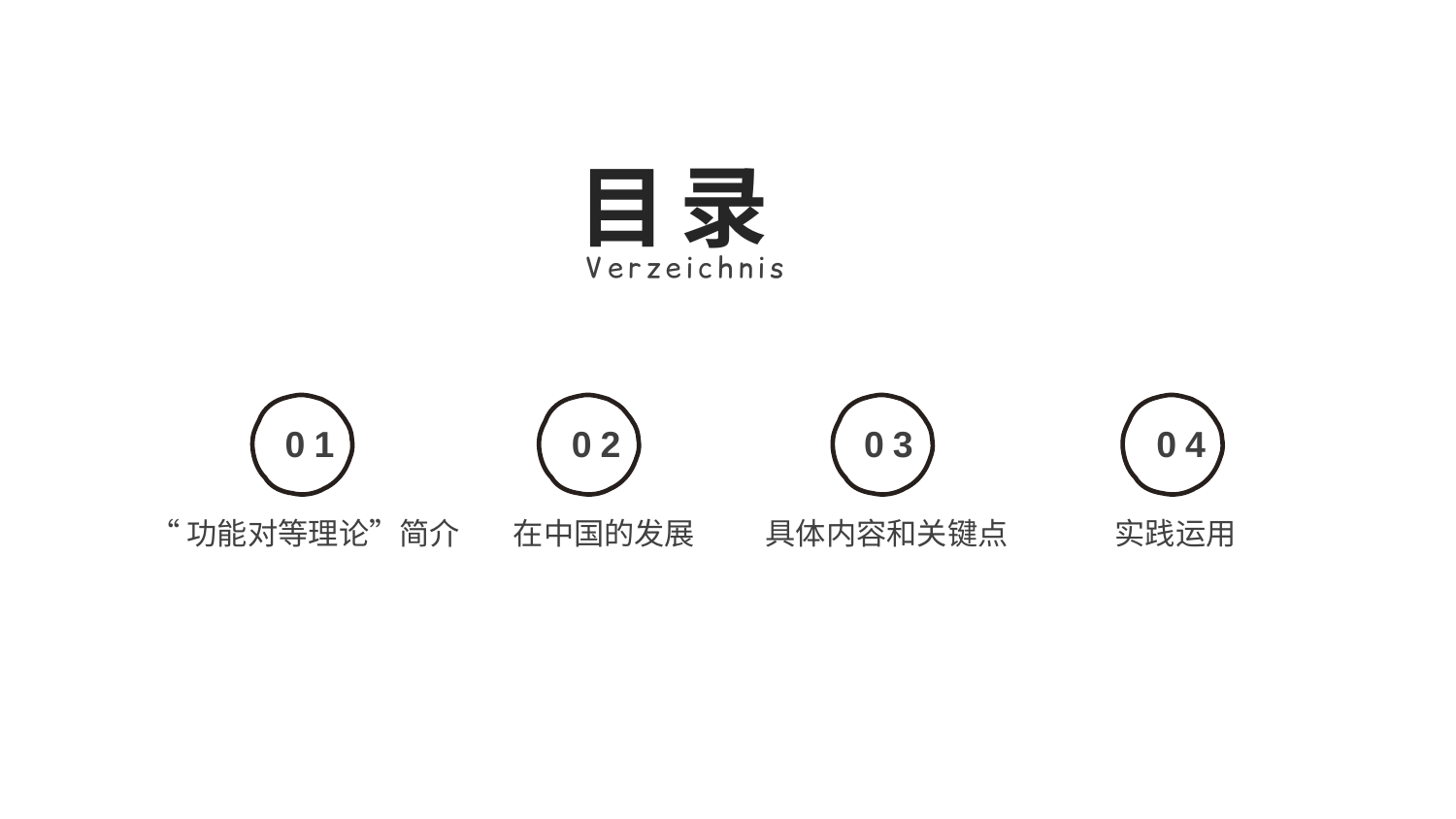

目录
Verzeichnis

01
02
03
04
“功能对等理论”简介
在中国的发展
具体内容和关键点
实践运用